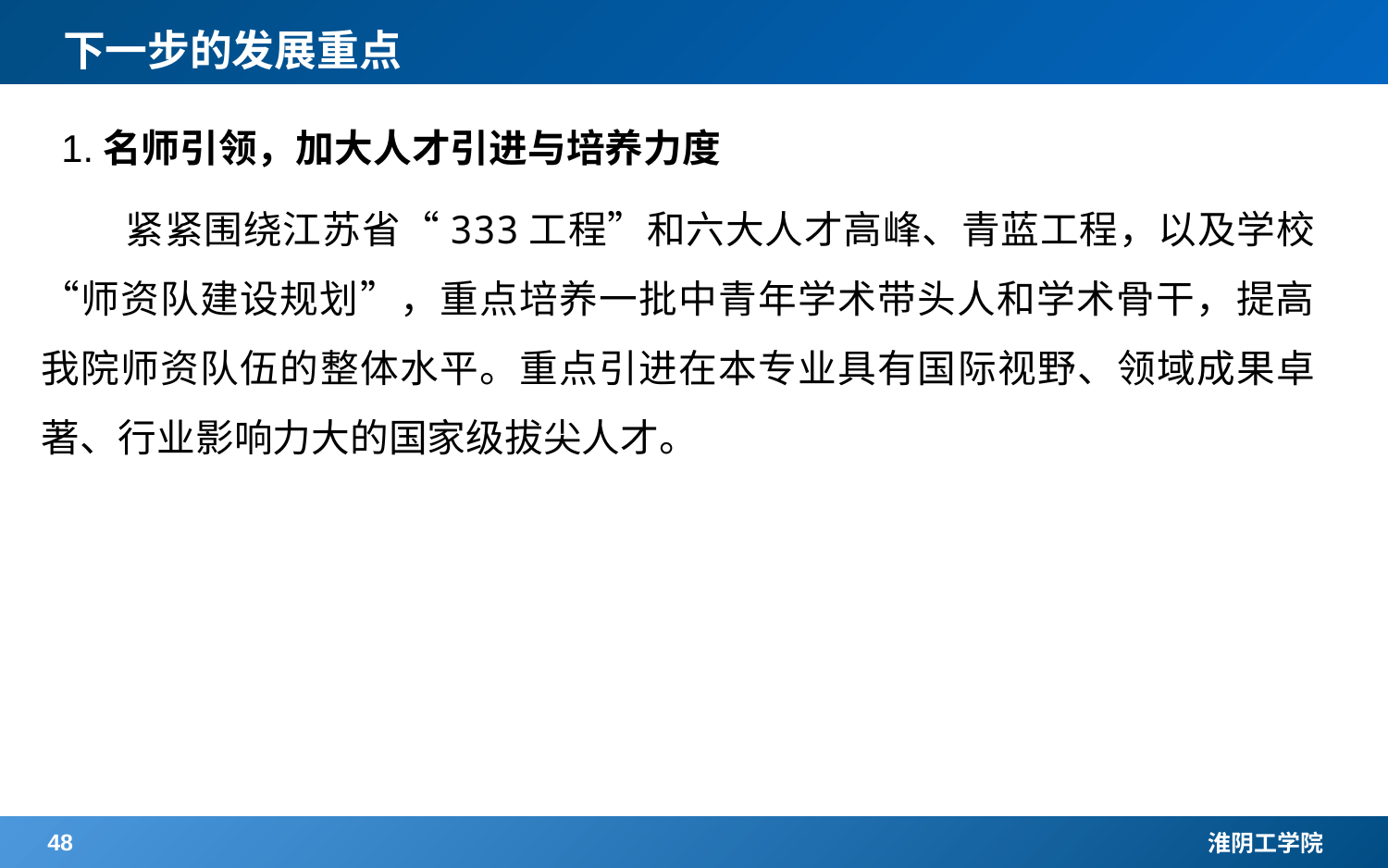

下一步的发展重点
1.名师引领，加大人才引进与培养力度
   紧紧围绕江苏省“333工程”和六大人才高峰、青蓝工程，以及学校“师资队建设规划”，重点培养一批中青年学术带头人和学术骨干，提高我院师资队伍的整体水平。重点引进在本专业具有国际视野、领域成果卓著、行业影响力大的国家级拔尖人才。